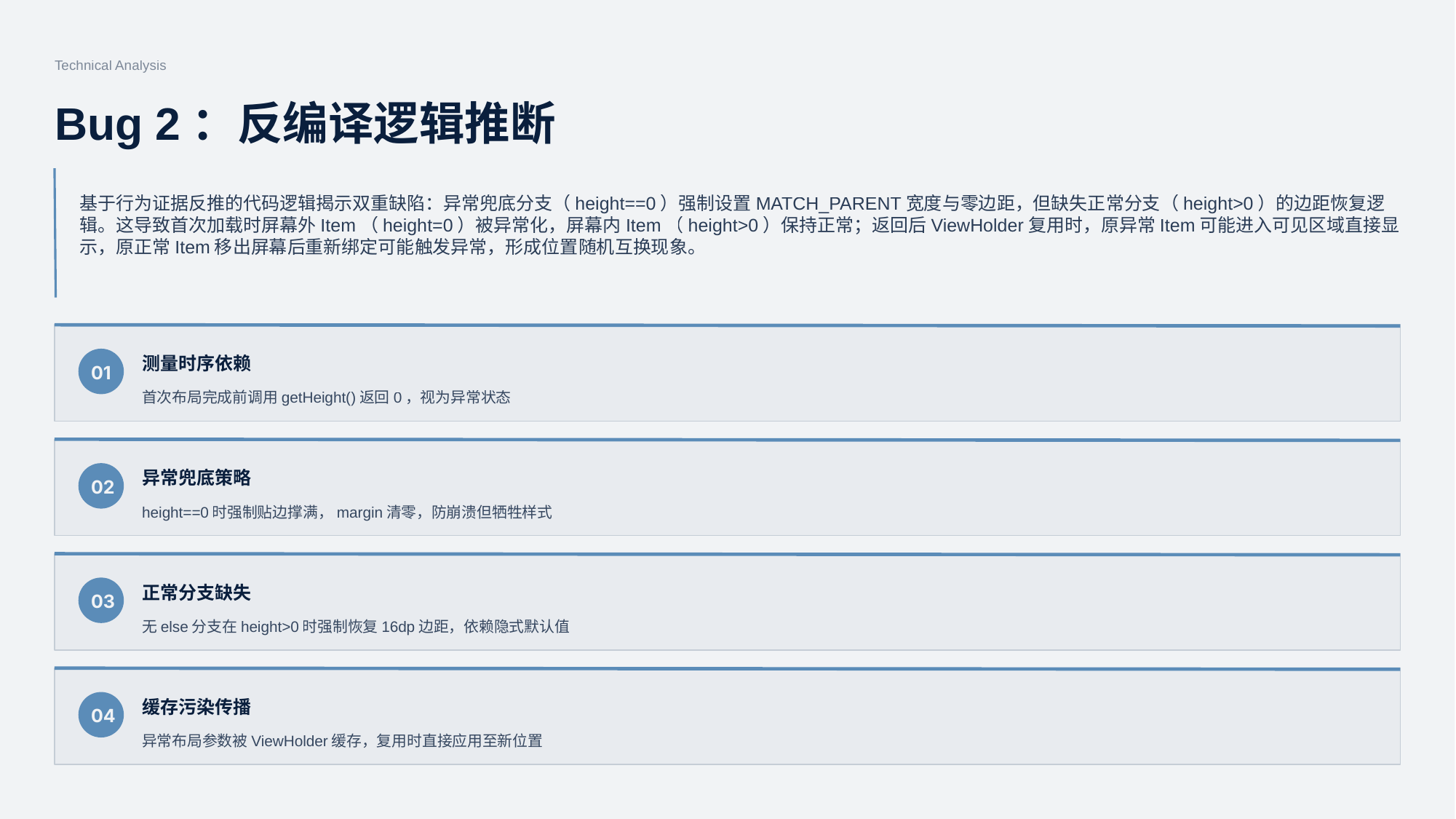

Technical Analysis
Bug 2：反编译逻辑推断

基于行为证据反推的代码逻辑揭示双重缺陷：异常兜底分支（height==0）强制设置MATCH_PARENT宽度与零边距，但缺失正常分支（height>0）的边距恢复逻
辑。这导致首次加载时屏幕外Item（height=0）被异常化，屏幕内Item（height>0）保持正常；返回后ViewHolder复用时，原异常Item可能进入可见区域直接显
示，原正常Item移出屏幕后重新绑定可能触发异常，形成位置随机互换现象。

测量时序依赖
01
首次布局完成前调用getHeight()返回0，视为异常状态

异常兜底策略
02
height==0时强制贴边撑满，margin清零，防崩溃但牺牲样式

正常分支缺失
03
无else分支在height>0时强制恢复16dp边距，依赖隐式默认值

缓存污染传播
04
异常布局参数被ViewHolder缓存，复用时直接应用至新位置